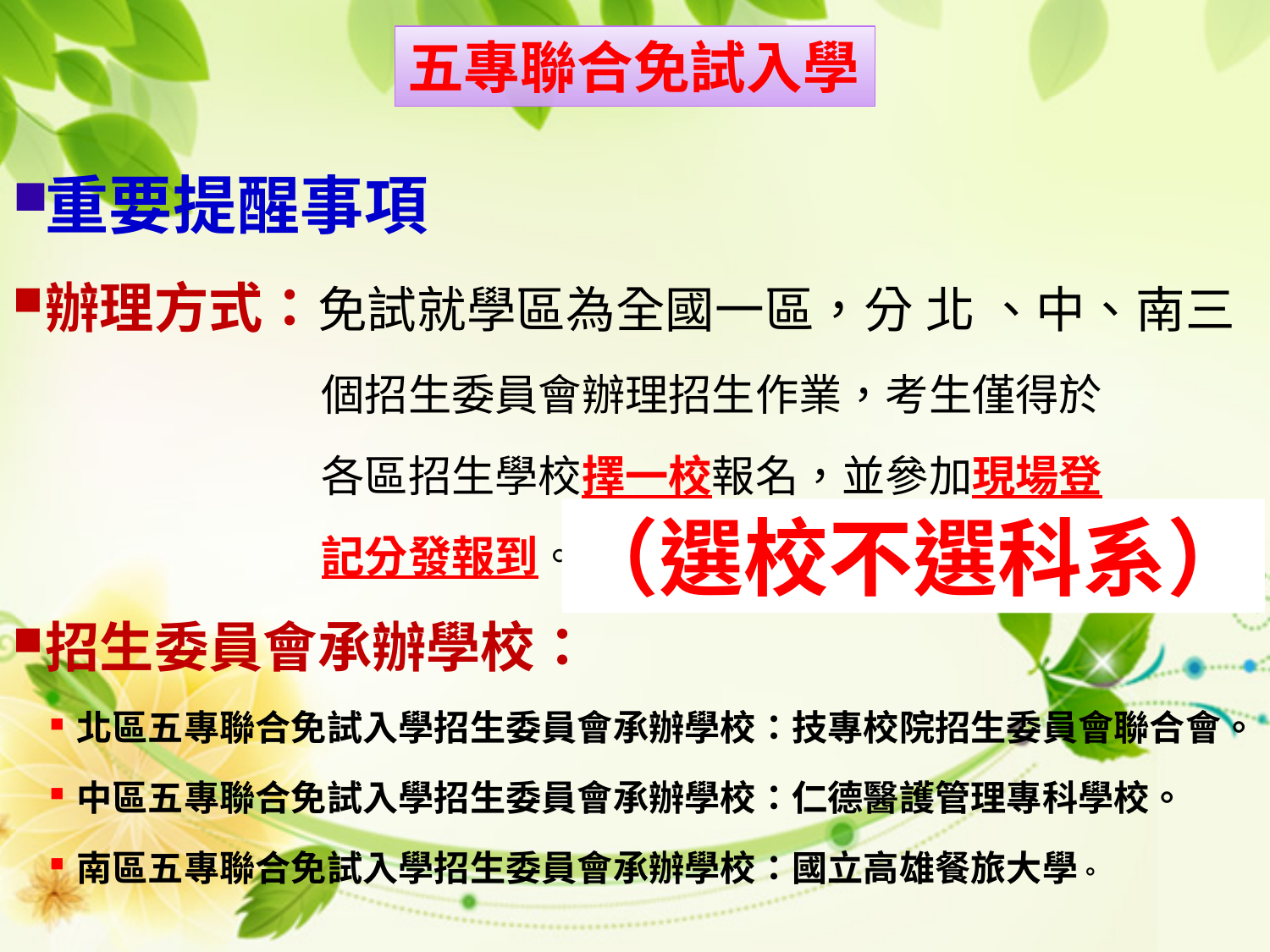

五專聯合免試入學
重要提醒事項
辦理方式：免試就學區為全國一區，分 北 、中、南三
                        個招生委員會辦理招生作業，考生僅得於
                        各區招生學校擇一校報名，並參加現場登
                        記分發報到。
招生委員會承辦學校：
北區五專聯合免試入學招生委員會承辦學校：技專校院招生委員會聯合會。
中區五專聯合免試入學招生委員會承辦學校：仁德醫護管理專科學校。
南區五專聯合免試入學招生委員會承辦學校：國立高雄餐旅大學。
（選校不選科系）